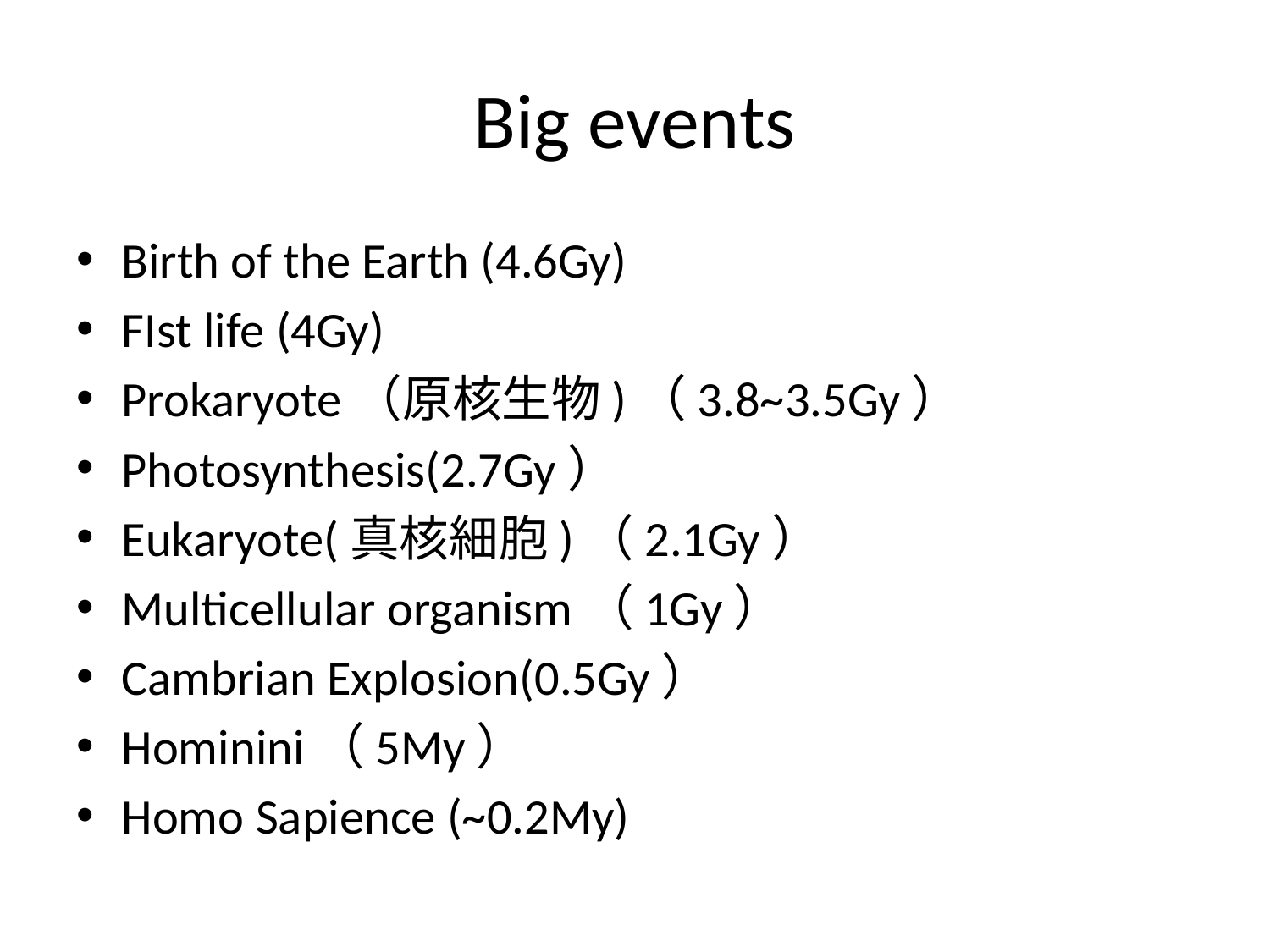

# Big events
Birth of the Earth (4.6Gy)
FIst life (4Gy)
Prokaryote（原核生物)（3.8~3.5Gy）
Photosynthesis(2.7Gy）
Eukaryote(真核細胞)（2.1Gy）
Multicellular organism（1Gy）
Cambrian Explosion(0.5Gy）
Hominini（5My）
Homo Sapience (~0.2My)